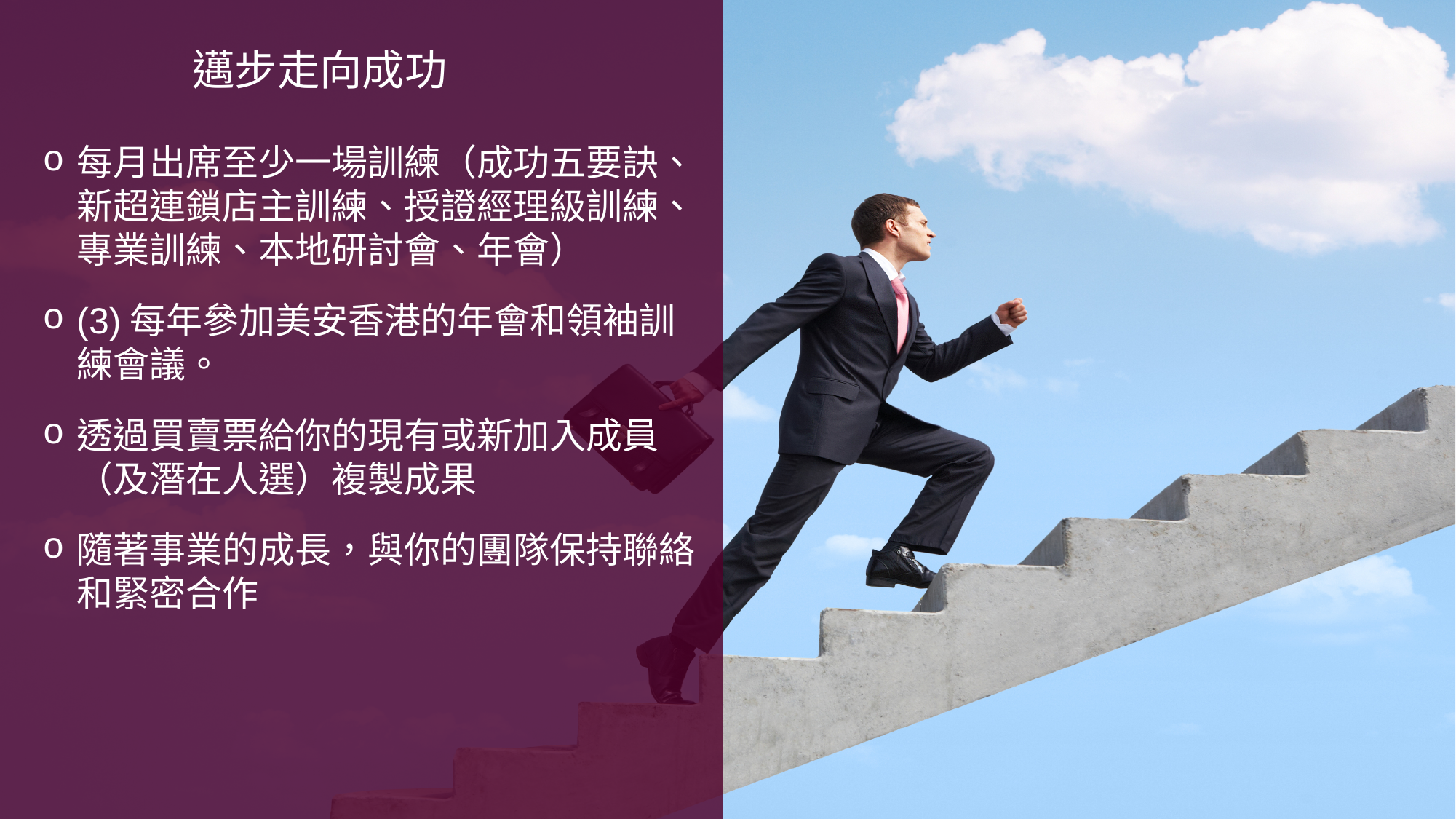

邁步走向成功
每月出席至少一場訓練（成功五要訣、新超連鎖店主訓練、授證經理級訓練、專業訓練、本地研討會、年會）
(3)每年參加美安香港的年會和領袖訓練會議。
透過買賣票給你的現有或新加入成員（及潛在人選）複製成果
隨著事業的成長，與你的團隊保持聯絡和緊密合作